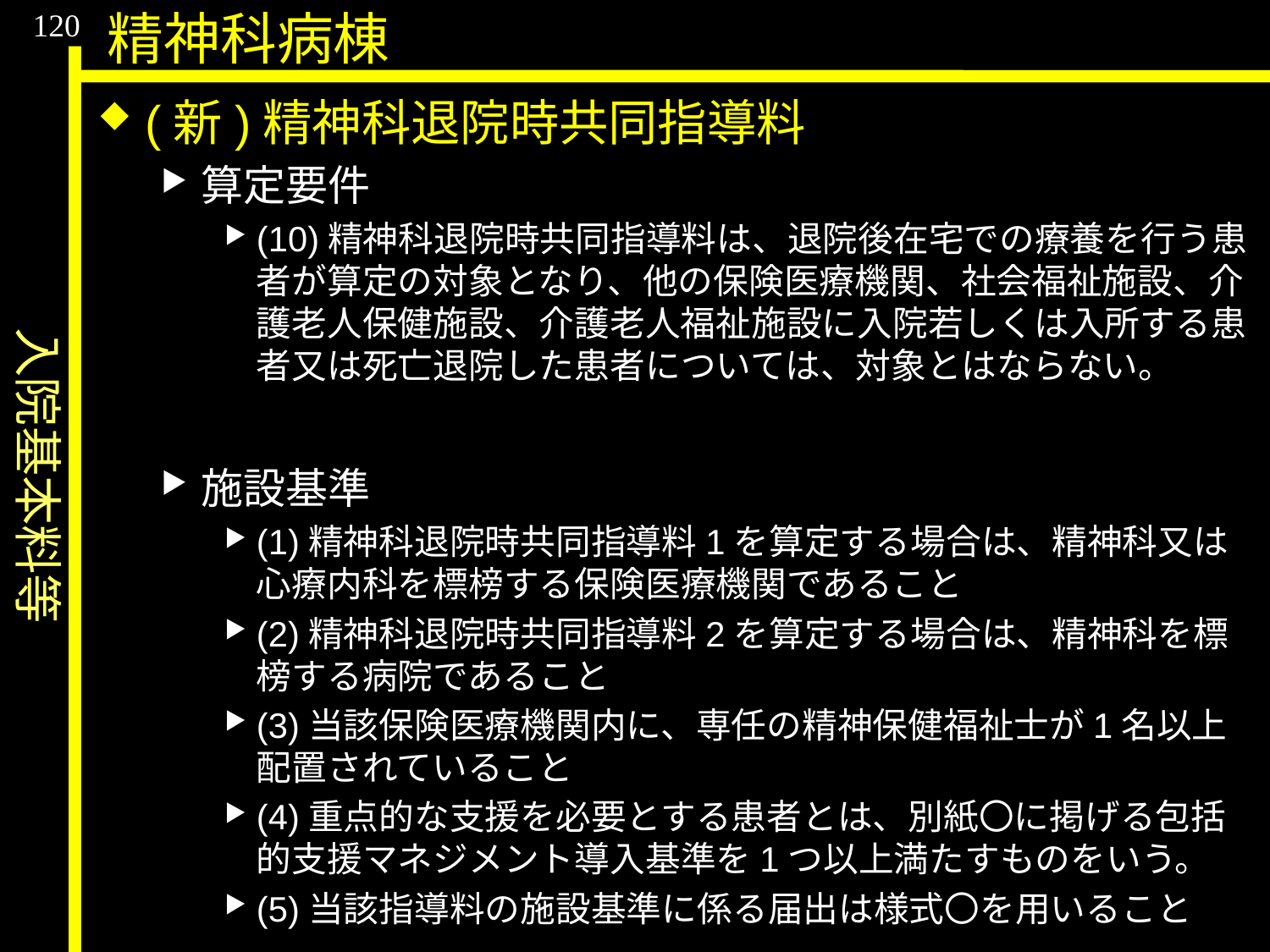

入院基本料等
120
精神科病棟

(新)精神科退院時共同指導料
算定要件
(10)精神科退院時共同指導料は、退院後在宅での療養を行う患者が算定の対象となり、他の保険医療機関、社会福祉施設、介護老人保健施設、介護老人福祉施設に入院若しくは入所する患者又は死亡退院した患者については、対象とはならない。

施設基準
(1)精神科退院時共同指導料1を算定する場合は、精神科又は心療内科を標榜する保険医療機関であること
(2)精神科退院時共同指導料2を算定する場合は、精神科を標榜する病院であること
(3)当該保険医療機関内に、専任の精神保健福祉士が1名以上配置されていること
(4)重点的な支援を必要とする患者とは、別紙〇に掲げる包括的支援マネジメント導入基準を1つ以上満たすものをいう。
(5)当該指導料の施設基準に係る届出は様式〇を用いること